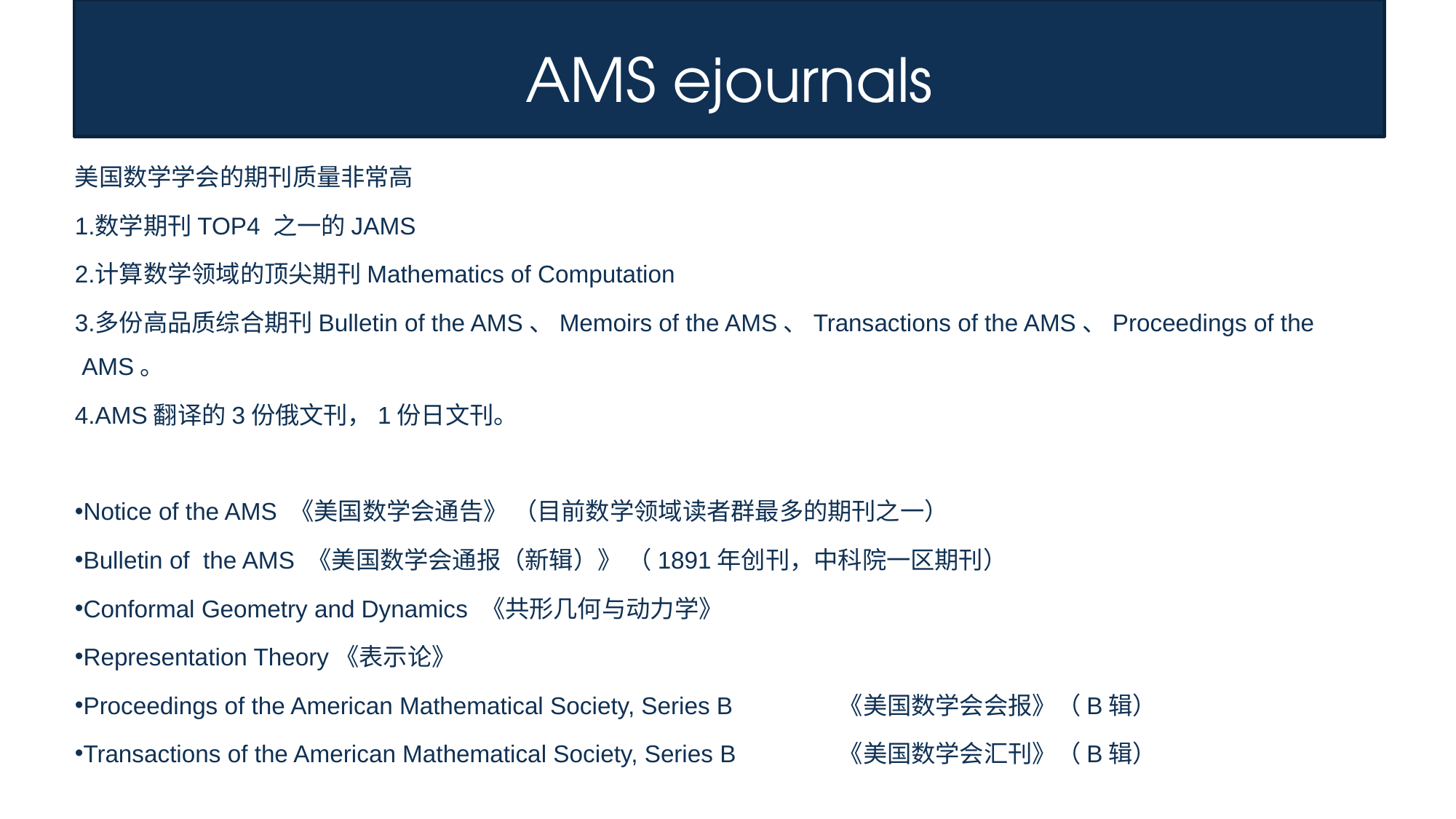

AMS ejournals
美国数学学会的期刊质量非常高
数学期刊TOP4 之一的JAMS
计算数学领域的顶尖期刊Mathematics of Computation
多份高品质综合期刊Bulletin of the AMS、Memoirs of the AMS、Transactions of the AMS、Proceedings of the AMS。
AMS翻译的3份俄文刊，1份日文刊。

Notice of the AMS 《美国数学会通告》 （目前数学领域读者群最多的期刊之一）
Bulletin of  the AMS 《美国数学会通报（新辑）》 （1891年创刊，中科院一区期刊）
Conformal Geometry and Dynamics 《共形几何与动力学》
Representation Theory《表示论》
Proceedings of the American Mathematical Society, Series B	《美国数学会会报》（B辑）
Transactions of the American Mathematical Society, Series B	《美国数学会汇刊》（B辑）